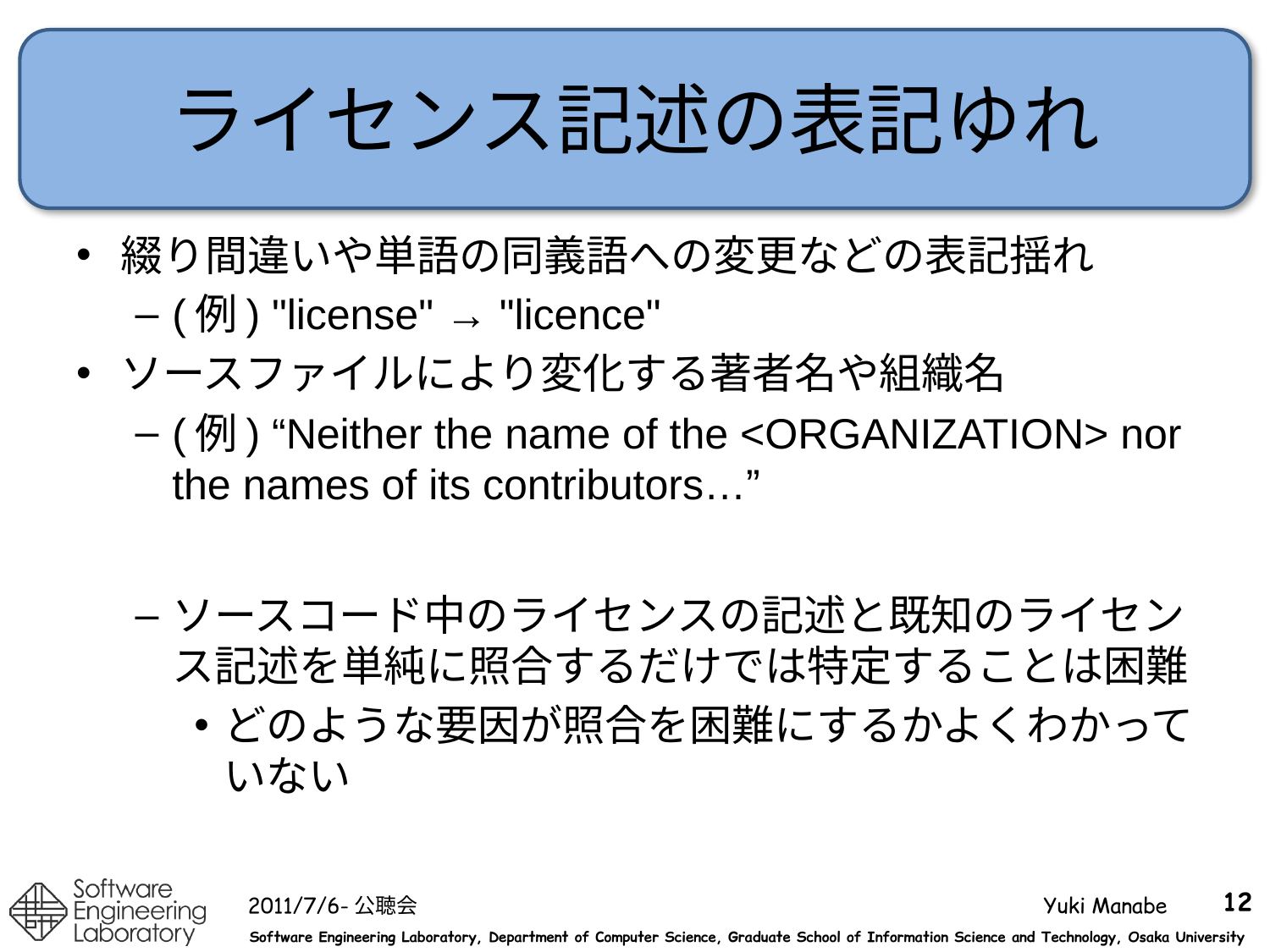

# ライセンス記述の表記ゆれ
綴り間違いや単語の同義語への変更などの表記揺れ
(例) "license" → "licence"
ソースファイルにより変化する著者名や組織名
(例) “Neither the name of the <ORGANIZATION> nor the names of its contributors…”

ソースコード中のライセンスの記述と既知のライセンス記述を単純に照合するだけでは特定することは困難
どのような要因が照合を困難にするかよくわかっていない

12
2011/7/6-公聴会
Yuki Manabe